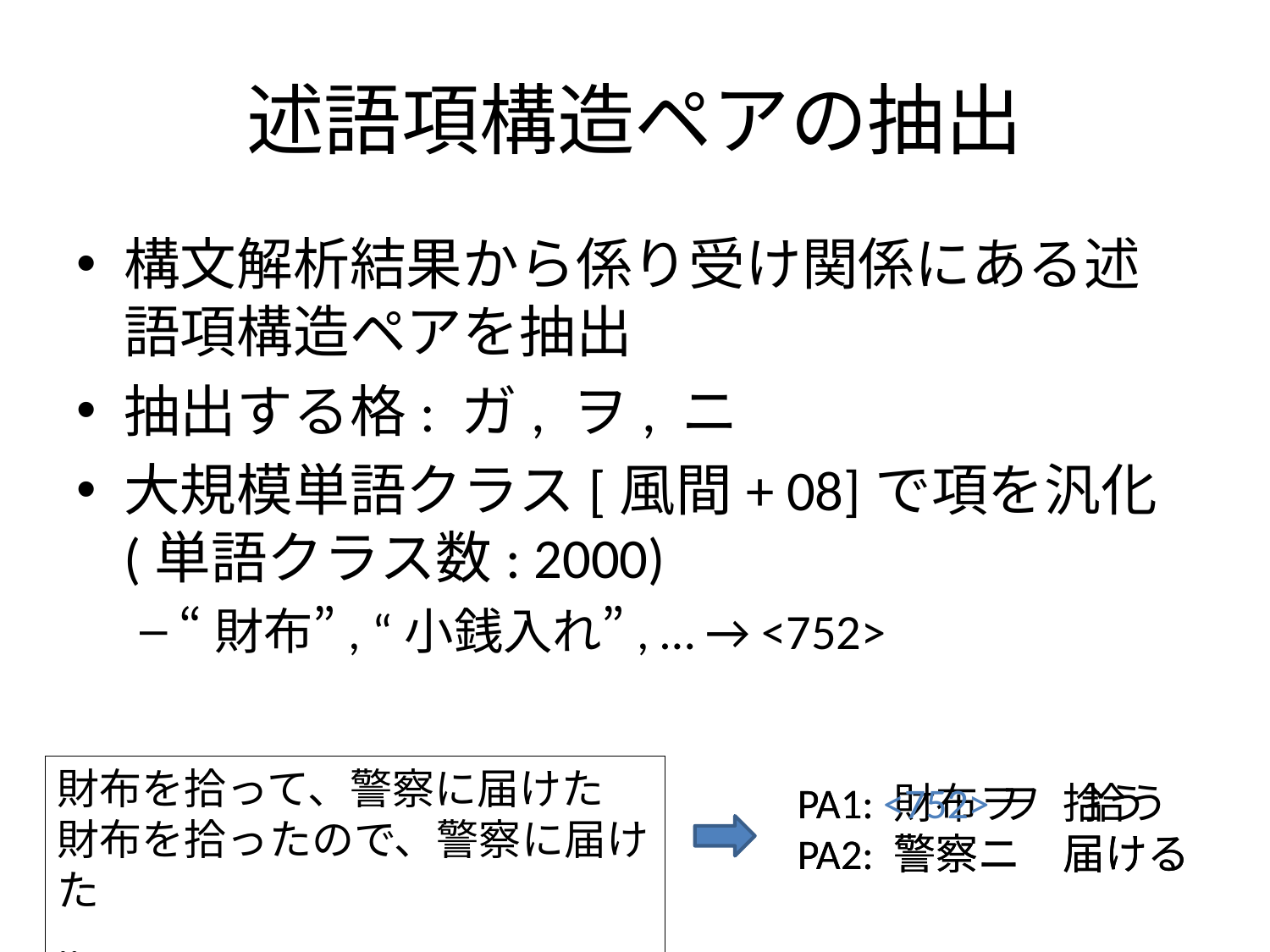

# 述語項構造ペアの抽出
構文解析結果から係り受け関係にある述語項構造ペアを抽出
抽出する格: ガ, ヲ, ニ
大規模単語クラス[風間+ 08]で項を汎化(単語クラス数: 2000)
“財布”, “小銭入れ”, … → <752>
財布を拾って、警察に届けた
財布を拾ったので、警察に届けた
‥
PA1: 財布ヲ　拾う
PA2: 警察ニ　届ける
PA1: <752>ヲ　拾う
PA2: 警察ニ　届ける